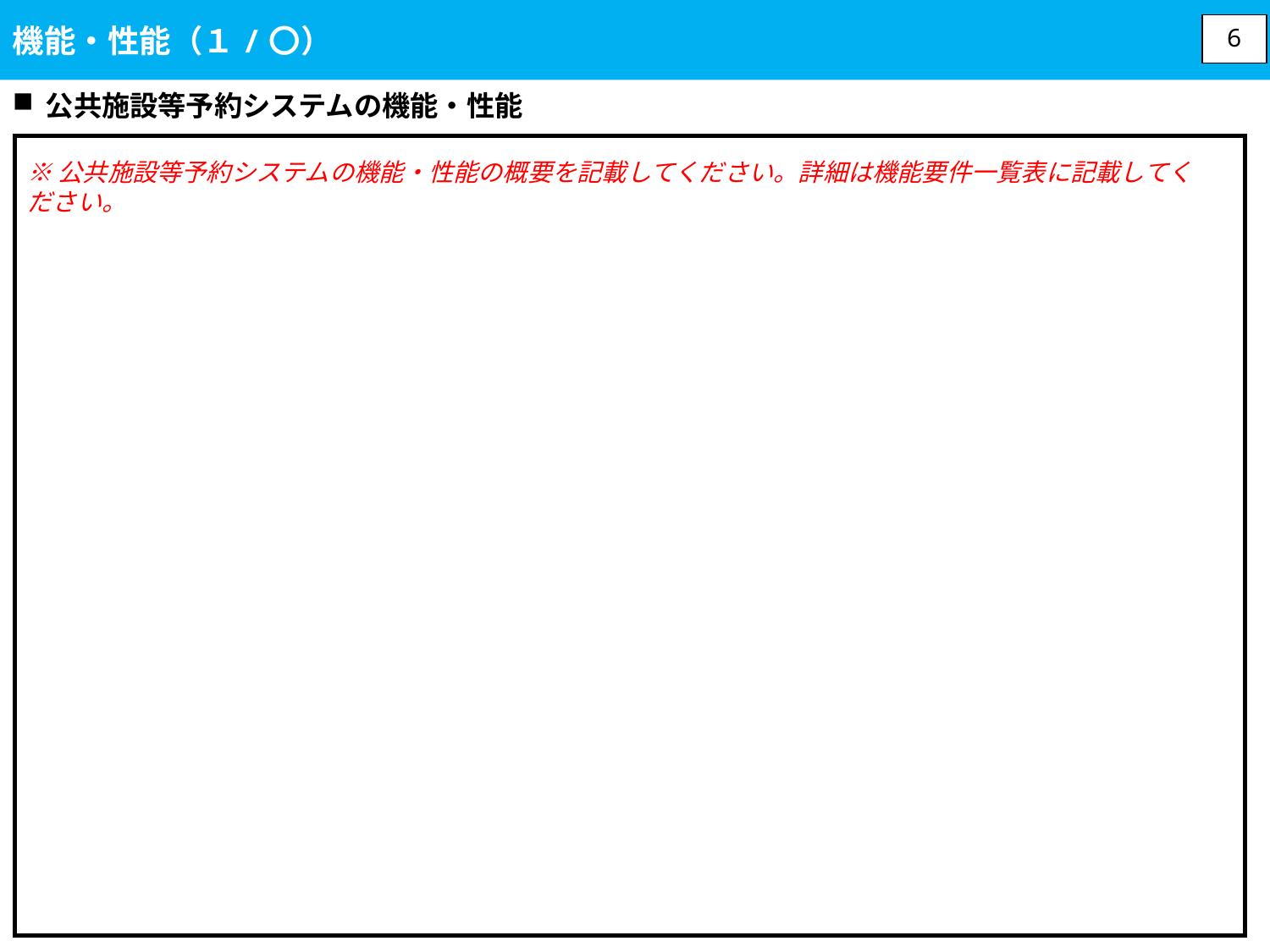

機能・性能（１/〇）
6
公共施設等予約システムの機能・性能

※公共施設等予約システムの機能・性能の概要を記載してください。詳細は機能要件一覧表に記載してください。